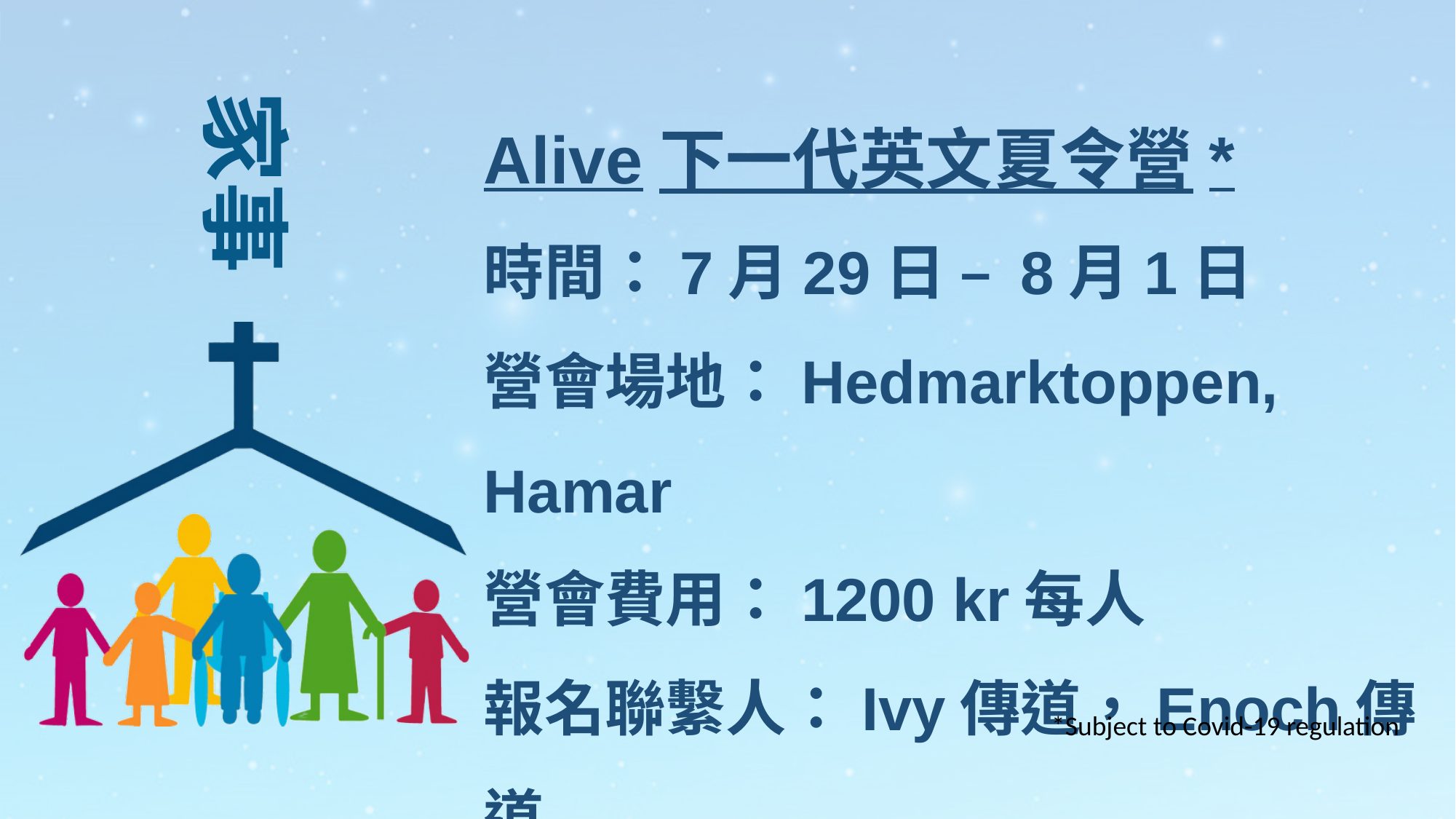

Alive下一代英文夏令營*
時間：7月29日 – 8月1日
營會場地：Hedmarktoppen, Hamar
營會費用：1200 kr每人
報名聯繫人：Ivy傳道，Enoch傳道
*Subject to Covid-19 regulation